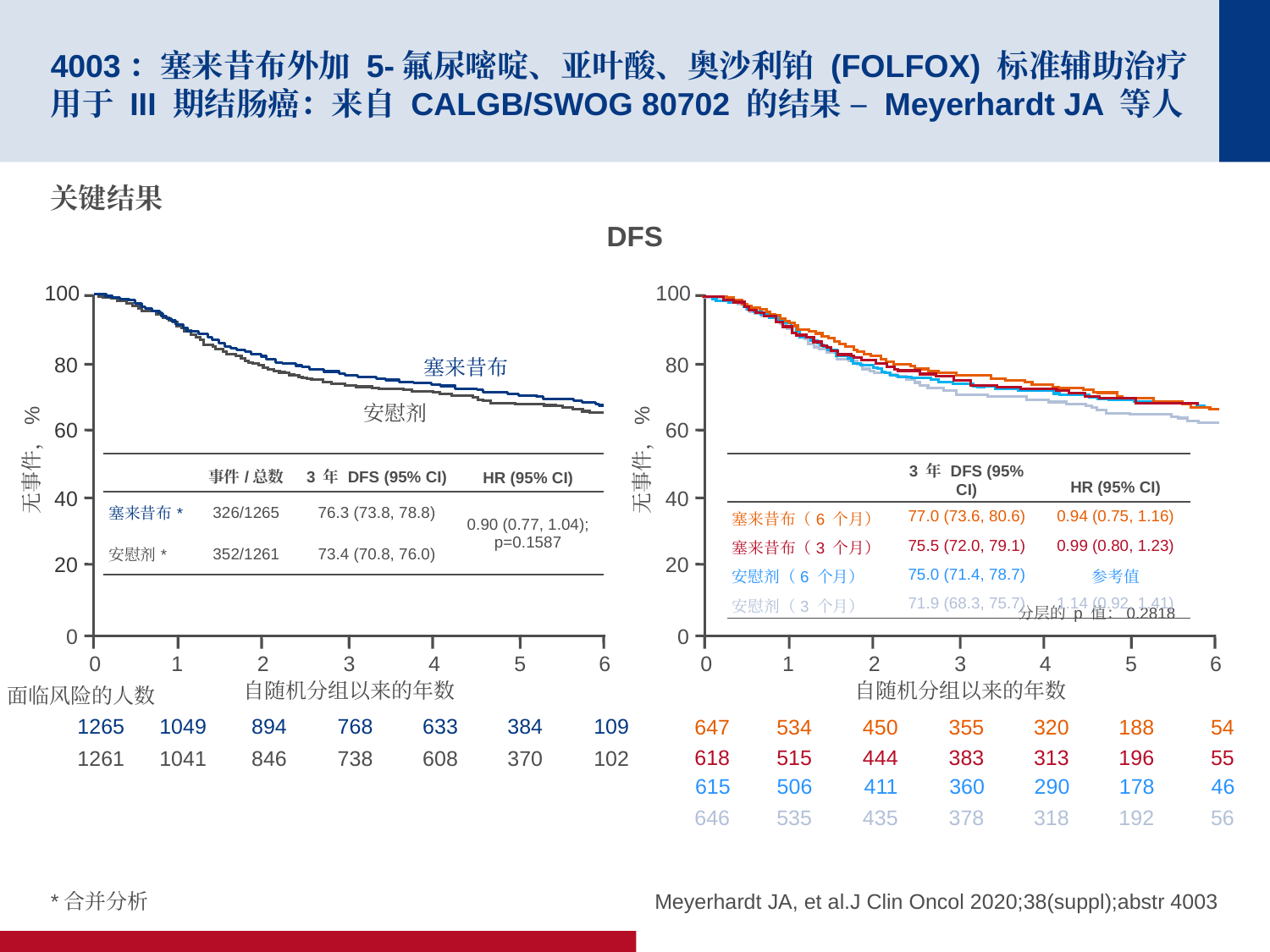

# 4003：塞来昔布外加 5-氟尿嘧啶、亚叶酸、奥沙利铂 (FOLFOX) 标准辅助治疗用于 III 期结肠癌：来自 CALGB/SWOG 80702 的结果 – Meyerhardt JA 等人
关键结果

DFS
100

80

60

40

20

0

0
1
2
3
4
5
6
自随机分组以来的年数
1265
1049
894
768
633
384
109
1261
1041
846
738
608
370
102

塞来昔布
安慰剂
100

80

60

无事件，%
无事件，%
|  | 事件/总数 | 3 年 DFS (95% CI) | HR (95% CI) |
| --- | --- | --- | --- |
| 塞来昔布\* | 326/1265 | 76.3 (73.8, 78.8) | 0.90 (0.77, 1.04); p=0.1587 |
| 安慰剂\* | 352/1261 | 73.4 (70.8, 76.0) |  |
|  | 3 年 DFS (95% CI) | HR (95% CI) |
| --- | --- | --- |
| 塞来昔布（6 个月） | 77.0 (73.6, 80.6) | 0.94 (0.75, 1.16) |
| 塞来昔布（3 个月） | 75.5 (72.0, 79.1) | 0.99 (0.80, 1.23) |
| 安慰剂（6 个月） | 75.0 (71.4, 78.7) | 参考值 |
| 安慰剂（3 个月） | 71.9 (68.3, 75.7) | 1.14 (0.92, 1.41) |
40

20

分层的 p 值：0.2818
0

0
1
2
3
4
5
6
自随机分组以来的年数
面临风险的人数
647
534
450
355
320
188
54
618
515
444
383
313
196
55
615
506
411
360
290
178
46
646
535
435
378
318
192
56
*合并分析
Meyerhardt JA, et al.J Clin Oncol 2020;38(suppl);abstr 4003